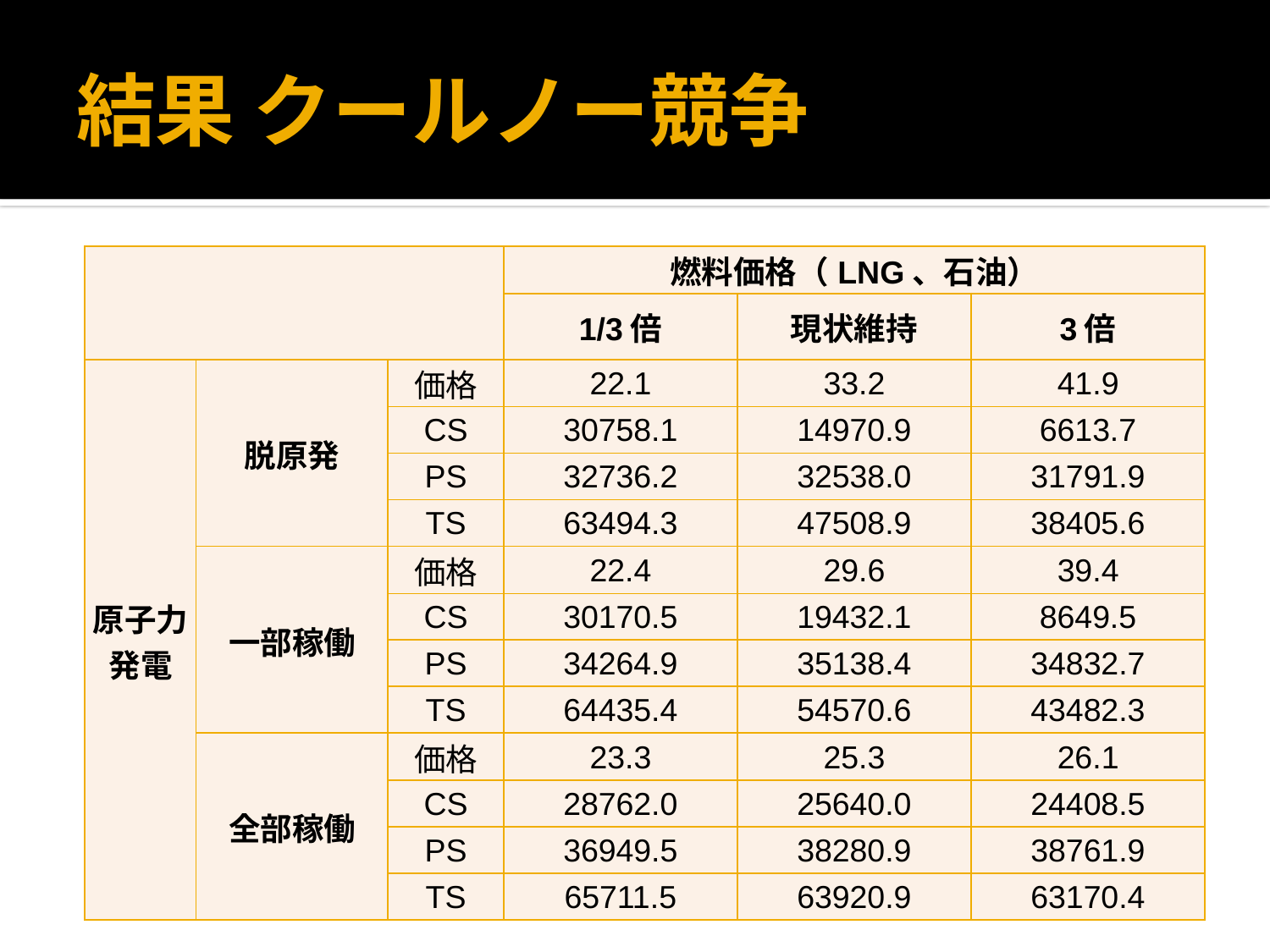

# 結果 クールノー競争
|  |  |  | 燃料価格（LNG、石油） |  |  |
| --- | --- | --- | --- | --- | --- |
|  |  |  | 1/3倍 | 現状維持 | 3倍 |
| 原子力発電 | 脱原発 | 価格 | 22.1 | 33.2 | 41.9 |
|  |  | CS | 30758.1 | 14970.9 | 6613.7 |
|  |  | PS | 32736.2 | 32538.0 | 31791.9 |
|  |  | TS | 63494.3 | 47508.9 | 38405.6 |
|  | 一部稼働 | 価格 | 22.4 | 29.6 | 39.4 |
|  |  | CS | 30170.5 | 19432.1 | 8649.5 |
|  |  | PS | 34264.9 | 35138.4 | 34832.7 |
|  |  | TS | 64435.4 | 54570.6 | 43482.3 |
|  | 全部稼働 | 価格 | 23.3 | 25.3 | 26.1 |
|  |  | CS | 28762.0 | 25640.0 | 24408.5 |
|  |  | PS | 36949.5 | 38280.9 | 38761.9 |
|  |  | TS | 65711.5 | 63920.9 | 63170.4 |